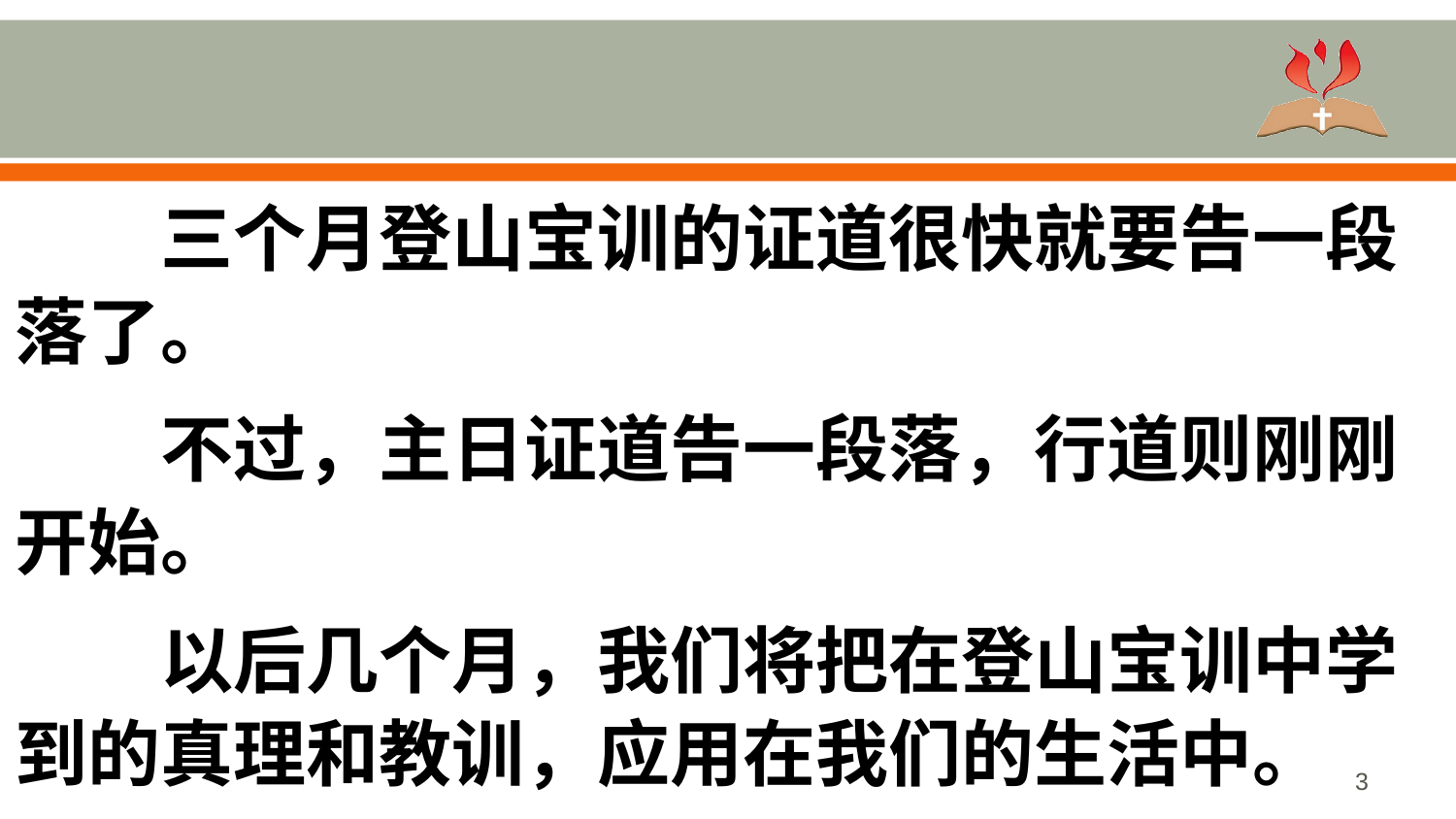

三个月登山宝训的证道很快就要告一段落了。
	不过，主日证道告一段落，行道则刚刚开始。
	以后几个月，我们将把在登山宝训中学到的真理和教训，应用在我们的生活中。

3